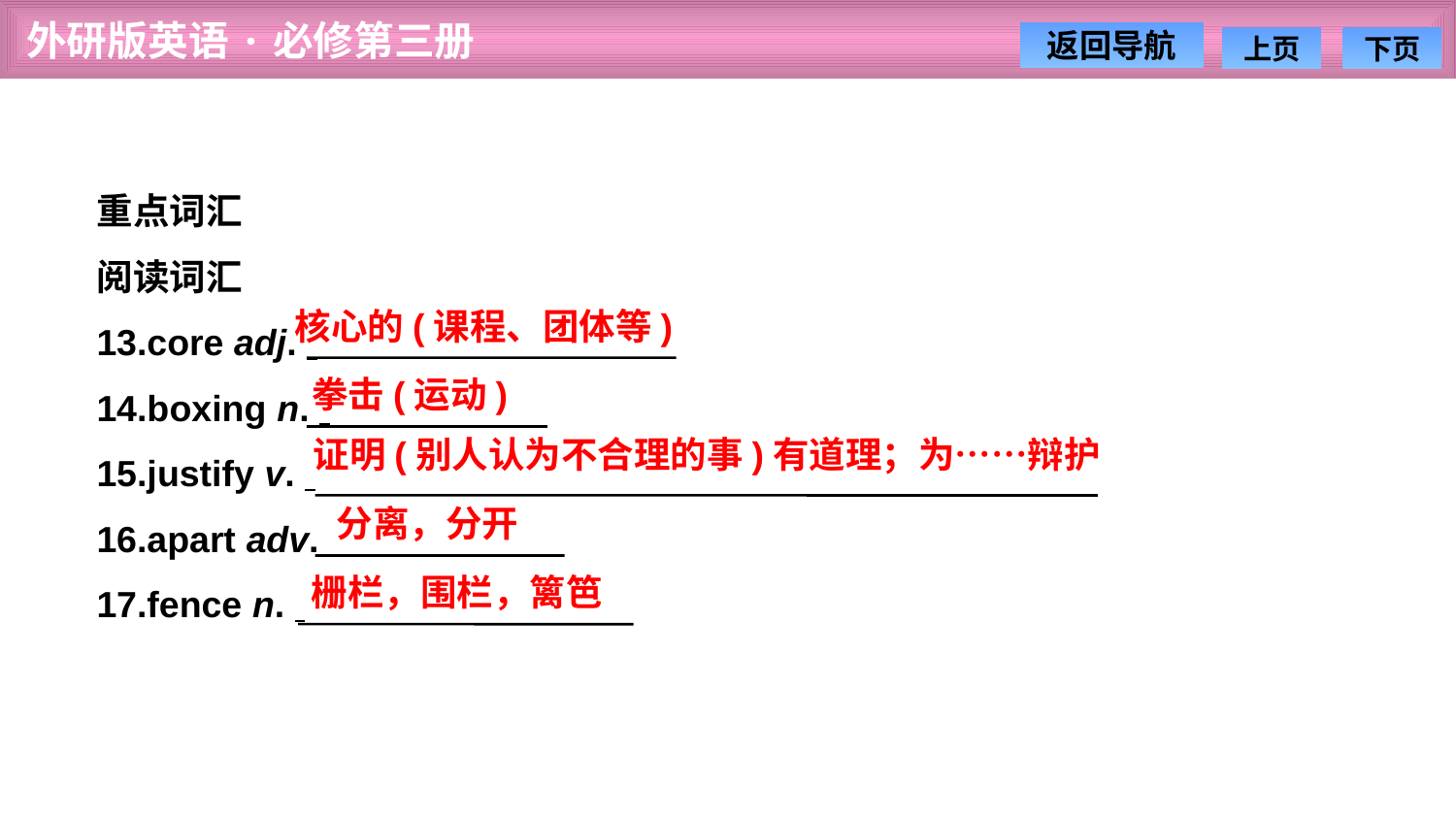

重点词汇
阅读词汇
13.core adj.
14.boxing n.
15.justify v.
16.apart adv.
17.fence n.
核心的(课程、团体等)

拳击(运动)
证明(别人认为不合理的事)有道理；为……辩护

分离，分开

栅栏，围栏，篱笆